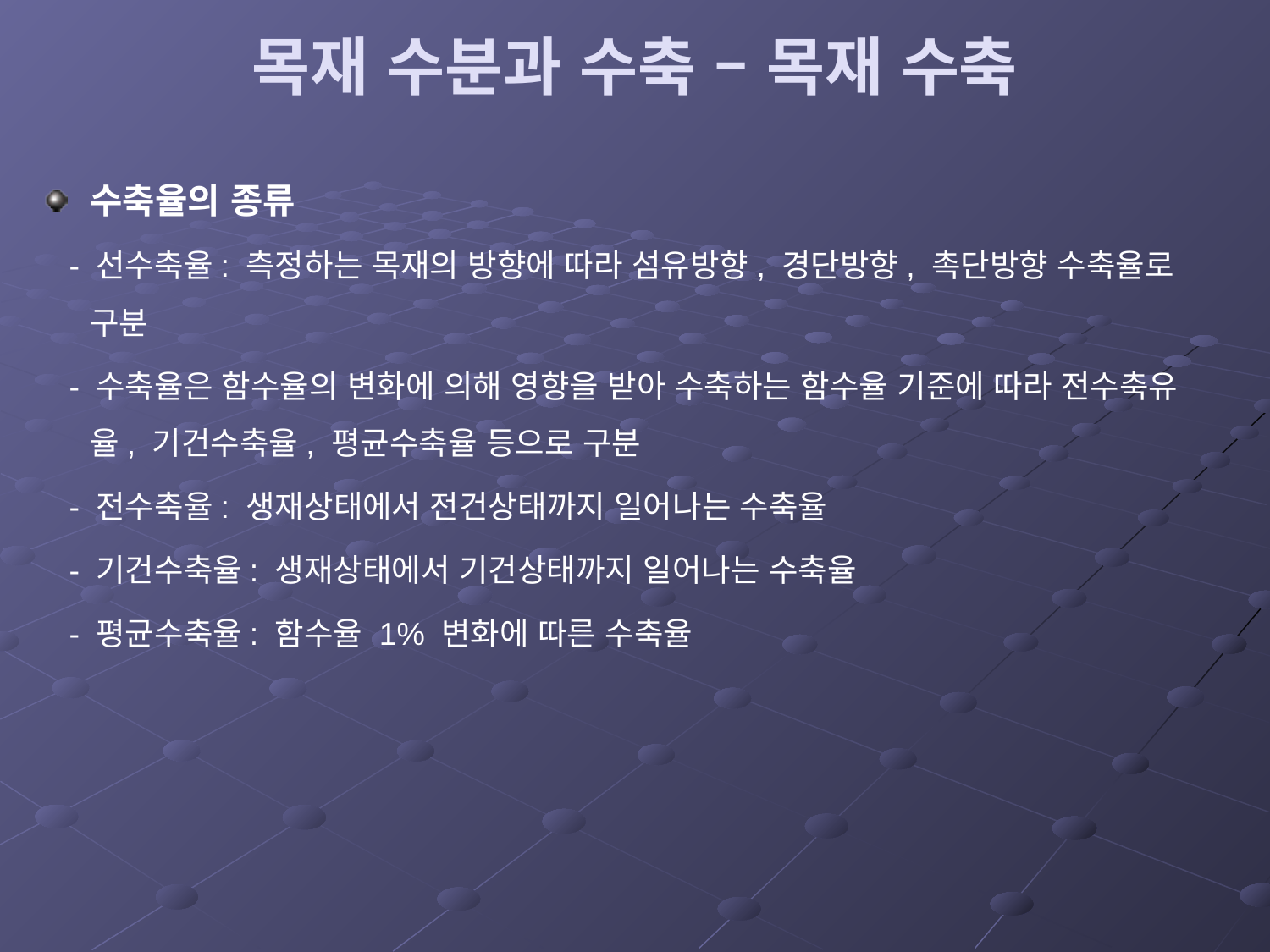

# 목재 수분과 수축 – 목재 수축
수축율의 종류
   - 선수축율: 측정하는 목재의 방향에 따라 섬유방향, 경단방향, 촉단방향 수축율로 구분
   - 수축율은 함수율의 변화에 의해 영향을 받아 수축하는 함수율 기준에 따라 전수축유율, 기건수축율, 평균수축율 등으로 구분
   - 전수축율: 생재상태에서 전건상태까지 일어나는 수축율
   - 기건수축율: 생재상태에서 기건상태까지 일어나는 수축율
   - 평균수축율: 함수율 1% 변화에 따른 수축율